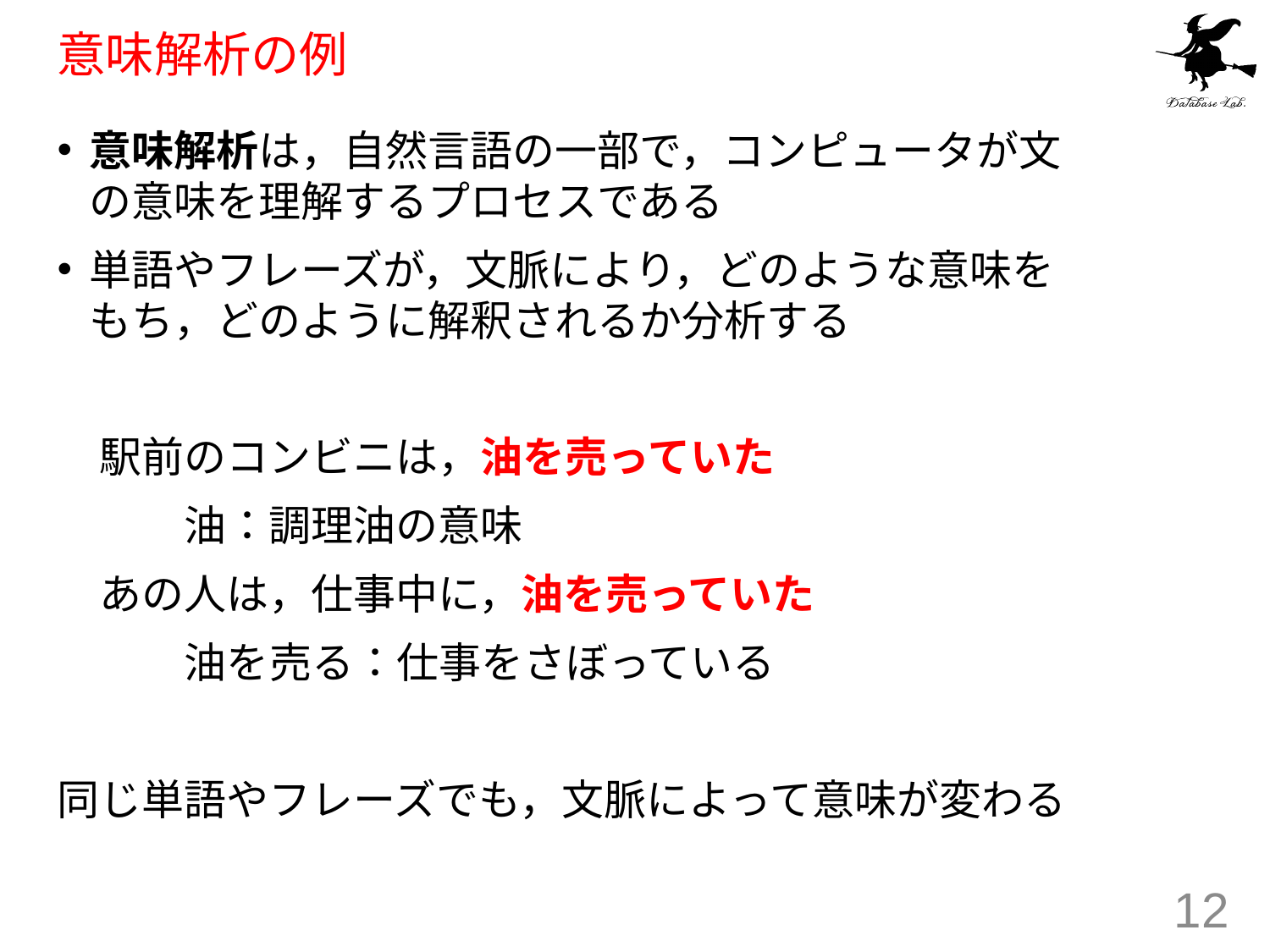

# 意味解析の例
意味解析は，自然言語の一部で，コンピュータが文の意味を理解するプロセスである
単語やフレーズが，文脈により，どのような意味をもち，どのように解釈されるか分析する

　駅前のコンビニは，油を売っていた
　　　油：調理油の意味
　あの人は，仕事中に，油を売っていた
　　　油を売る：仕事をさぼっている

同じ単語やフレーズでも，文脈によって意味が変わる
12